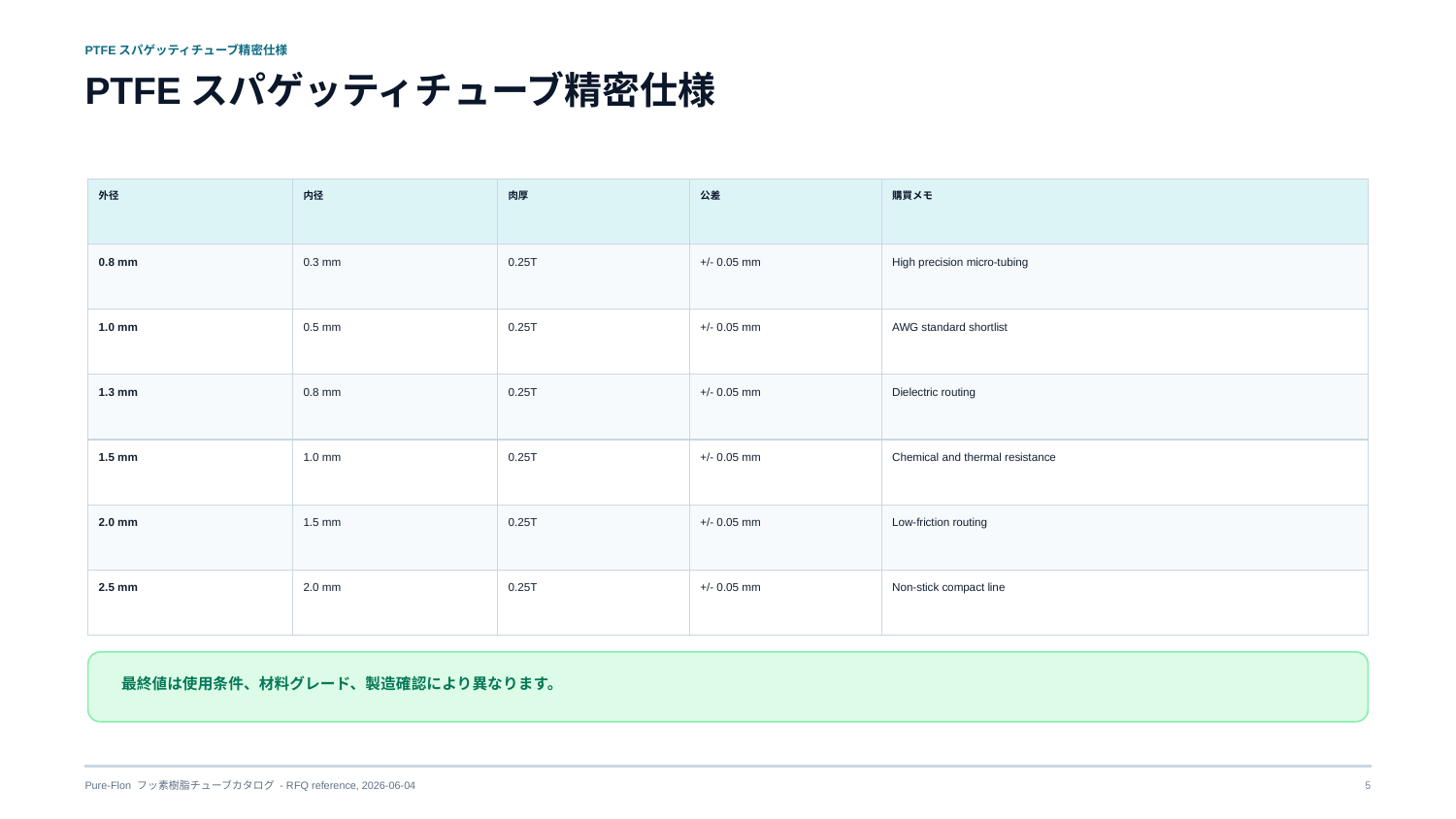

PTFEスパゲッティチューブ精密仕様
PTFEスパゲッティチューブ精密仕様

外径
内径
肉厚
公差
購買メモ

0.8 mm
0.3 mm
0.25T
+/- 0.05 mm
High precision micro-tubing

1.0 mm
0.5 mm
0.25T
+/- 0.05 mm
AWG standard shortlist

1.3 mm
0.8 mm
0.25T
+/- 0.05 mm
Dielectric routing

1.5 mm
1.0 mm
0.25T
+/- 0.05 mm
Chemical and thermal resistance

2.0 mm
1.5 mm
0.25T
+/- 0.05 mm
Low-friction routing

2.5 mm
2.0 mm
0.25T
+/- 0.05 mm
Non-stick compact line

最終値は使用条件、材料グレード、製造確認により異なります。

Pure-Flon フッ素樹脂チューブカタログ - RFQ reference, 2026-06-04
5